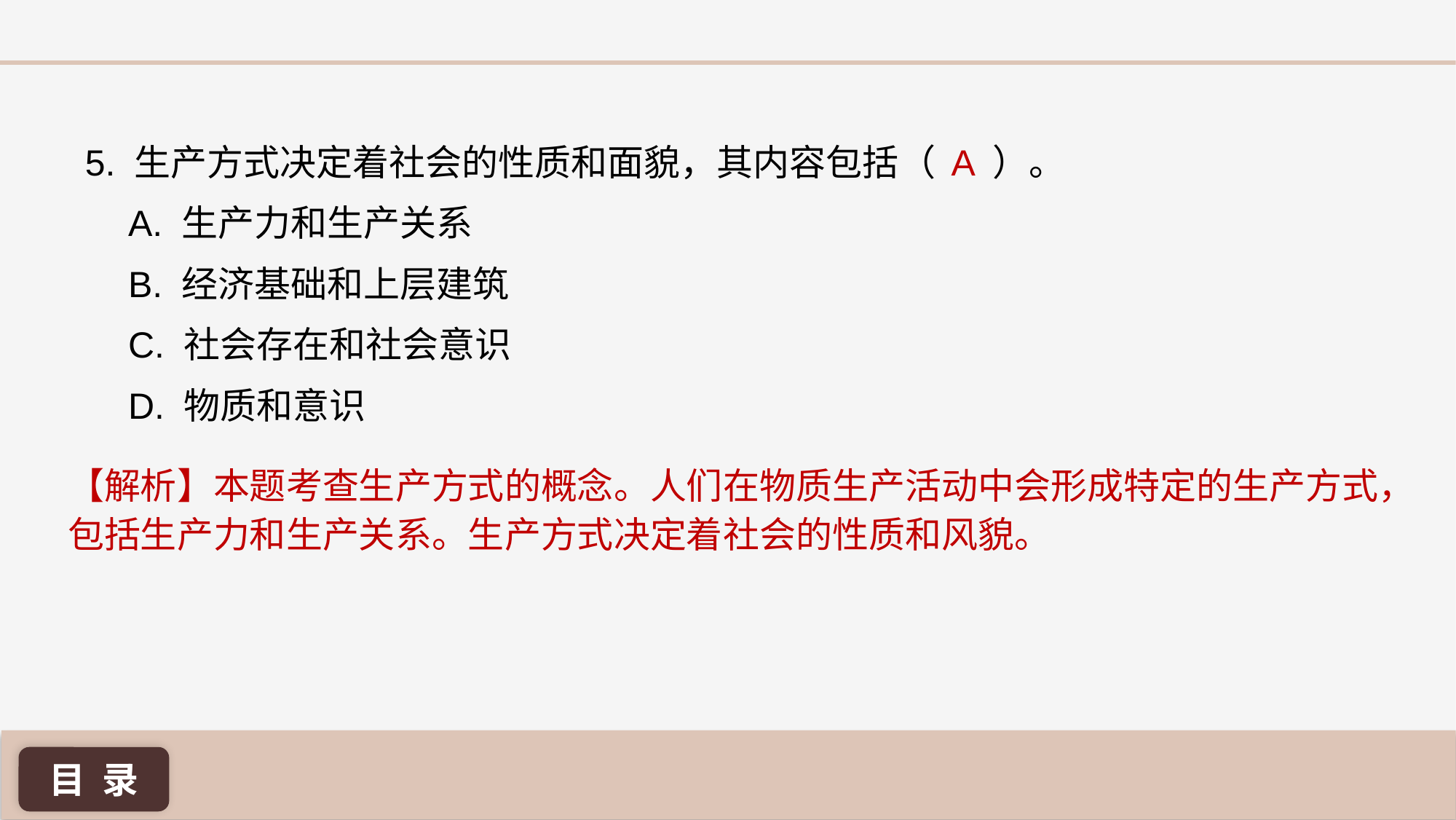

A
5. 生产方式决定着社会的性质和面貌，其内容包括（       ）。
A. 生产力和生产关系
B. 经济基础和上层建筑
C. 社会存在和社会意识
D. 物质和意识
【解析】本题考查生产方式的概念。人们在物质生产活动中会形成特定的生产方式，包括生产力和生产关系。生产方式决定着社会的性质和风貌。